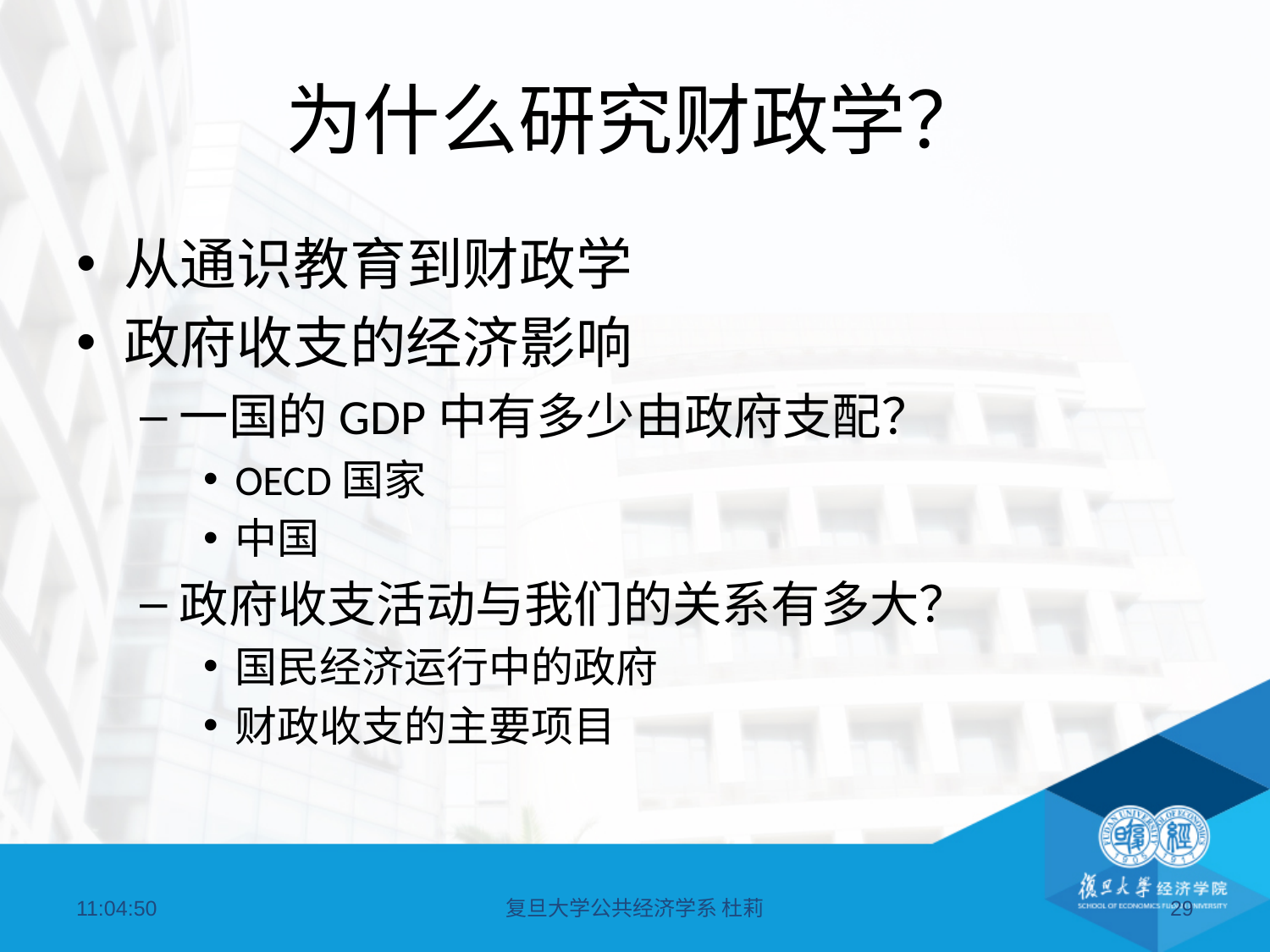

# 为什么研究财政学？
从通识教育到财政学
政府收支的经济影响
一国的GDP中有多少由政府支配？
OECD国家
中国
政府收支活动与我们的关系有多大？
国民经济运行中的政府
财政收支的主要项目

11:04:50
复旦大学公共经济学系 杜莉
29